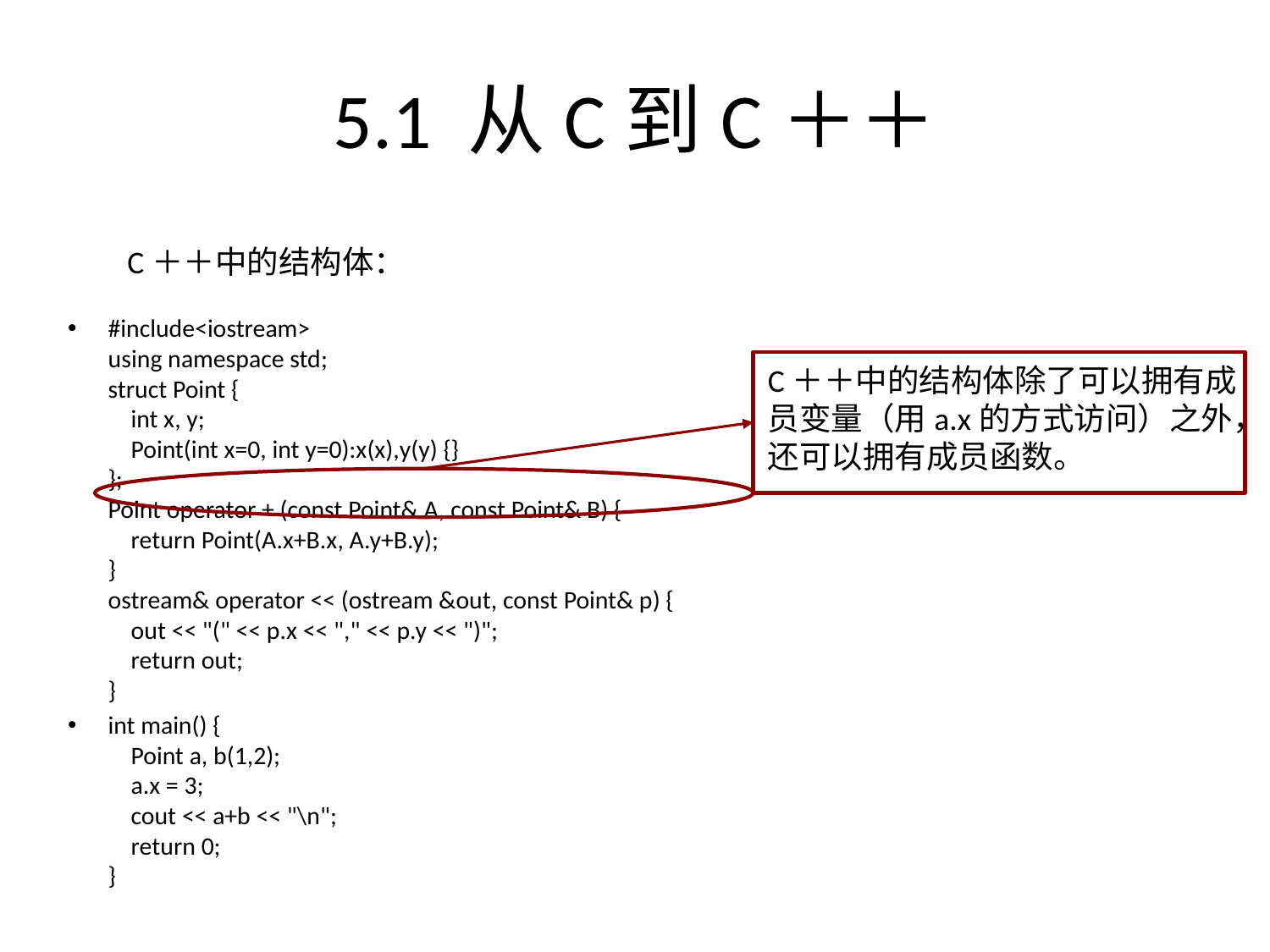

# 5.1 从C到C＋＋
C＋＋中的结构体：
#include<iostream>
using namespace std;
struct Point {
    int x, y;
    Point(int x=0, int y=0):x(x),y(y) {}
};
Point operator + (const Point& A, const Point& B) {
    return Point(A.x+B.x, A.y+B.y);
}
ostream& operator << (ostream &out, const Point& p) {
    out << "(" << p.x << "," << p.y << ")";
    return out;
}
int main() {
    Point a, b(1,2);
    a.x = 3;
    cout << a+b << "\n";
    return 0;
}

C＋＋中的结构体除了可以拥有成员变量（用a.x的方式访问）之外，还可以拥有成员函数。